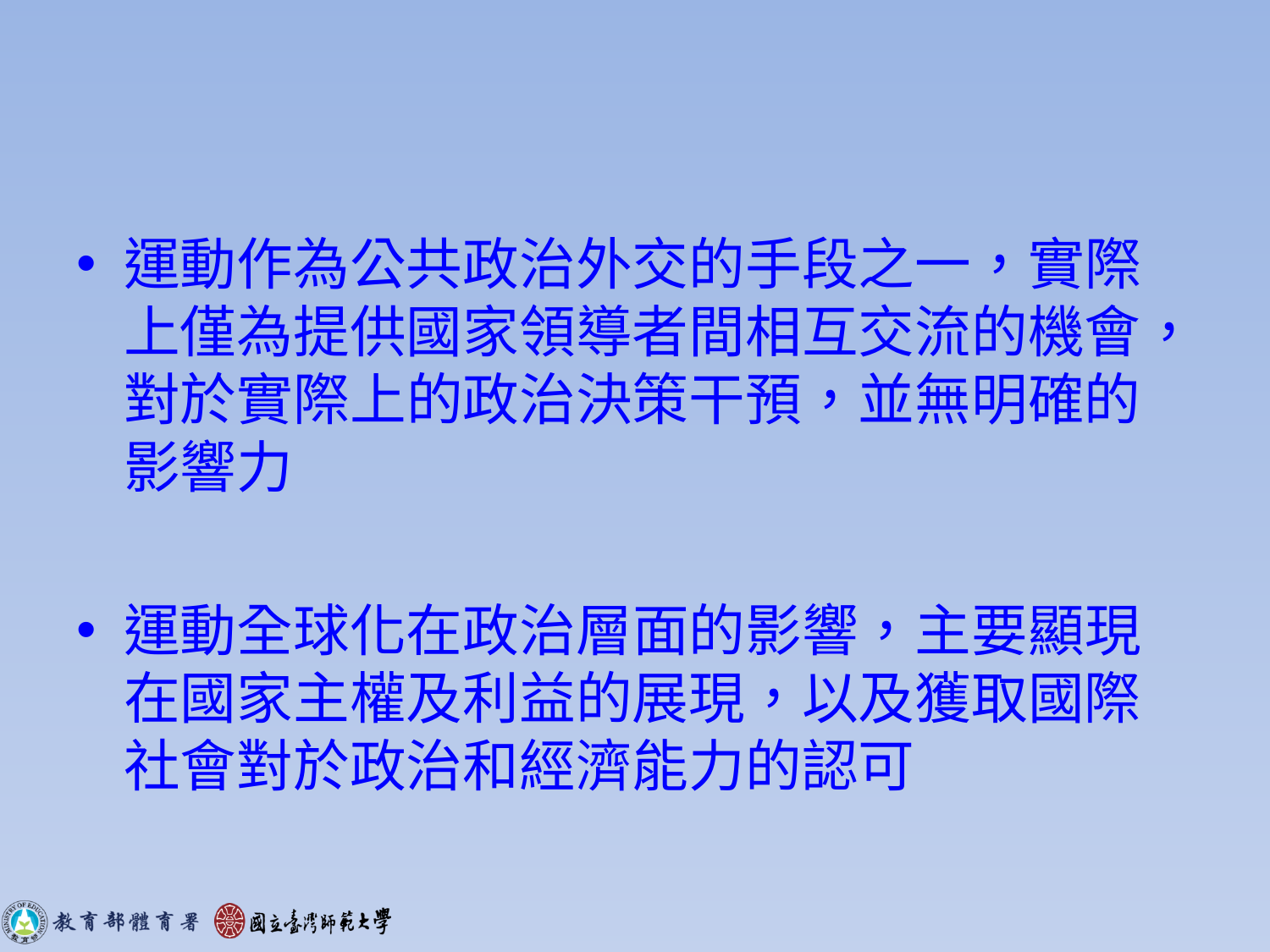

#
運動作為公共政治外交的手段之一，實際上僅為提供國家領導者間相互交流的機會，對於實際上的政治決策干預，並無明確的影響力

運動全球化在政治層面的影響，主要顯現在國家主權及利益的展現，以及獲取國際社會對於政治和經濟能力的認可